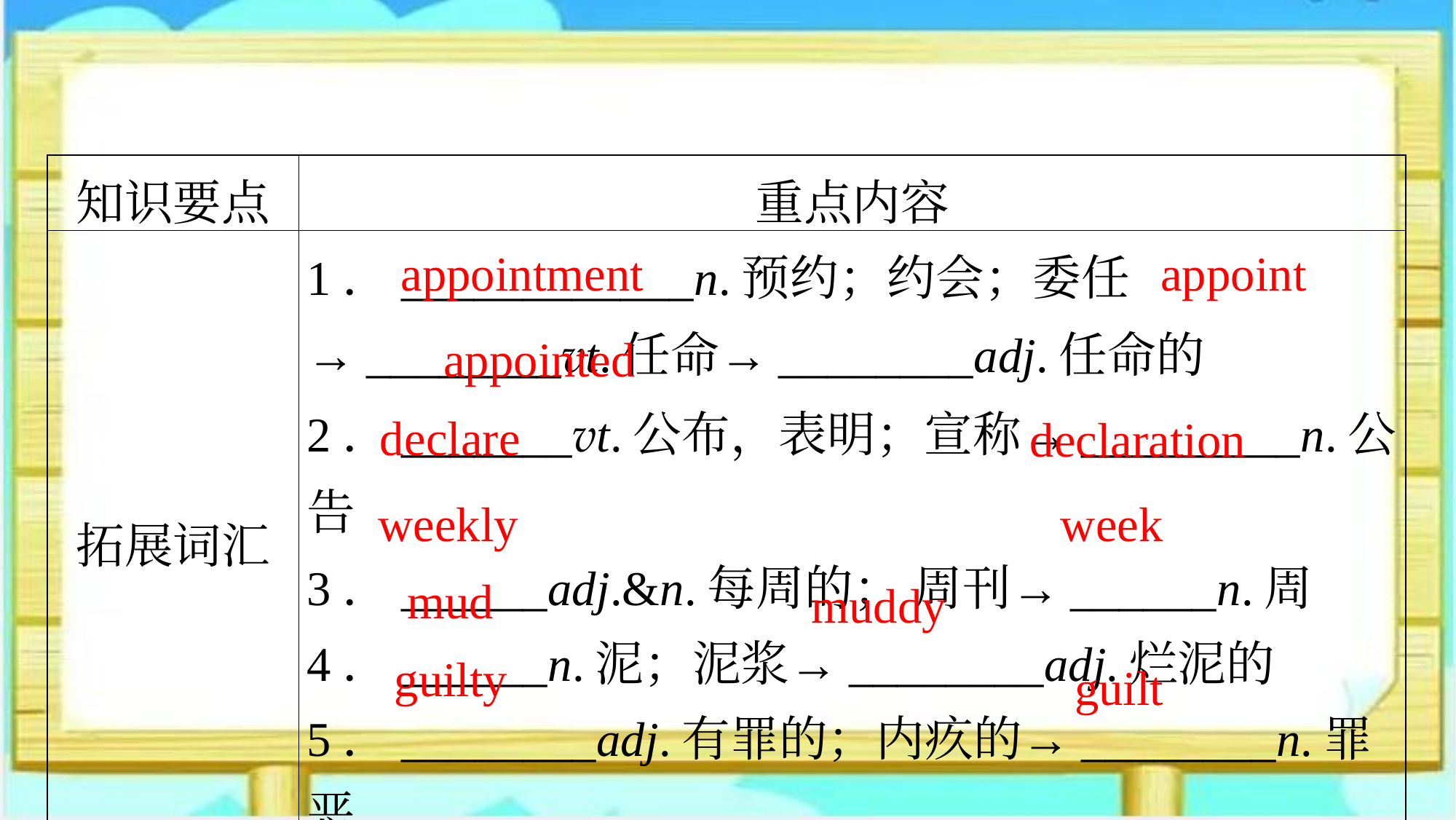

| 知识要点 | 重点内容 |
| --- | --- |
| 拓展词汇 | 1．\_\_\_\_\_\_\_\_\_\_\_\_n.预约；约会；委任→\_\_\_\_\_\_\_\_vt.任命→\_\_\_\_\_\_\_\_adj.任命的 2．\_\_\_\_\_\_\_vt.公布，表明；宣称→\_\_\_\_\_\_\_\_\_n.公告 3．\_\_\_\_\_\_adj.&n.每周的； 周刊→\_\_\_\_\_\_n.周 4．\_\_\_\_\_\_n.泥；泥浆→\_\_\_\_\_\_\_\_adj.烂泥的 5．\_\_\_\_\_\_\_\_adj.有罪的；内疚的→\_\_\_\_\_\_\_\_n.罪恶 |
appointment
appoint
appointed
declare
declaration
weekly
week
mud
muddy
guilty
guilt